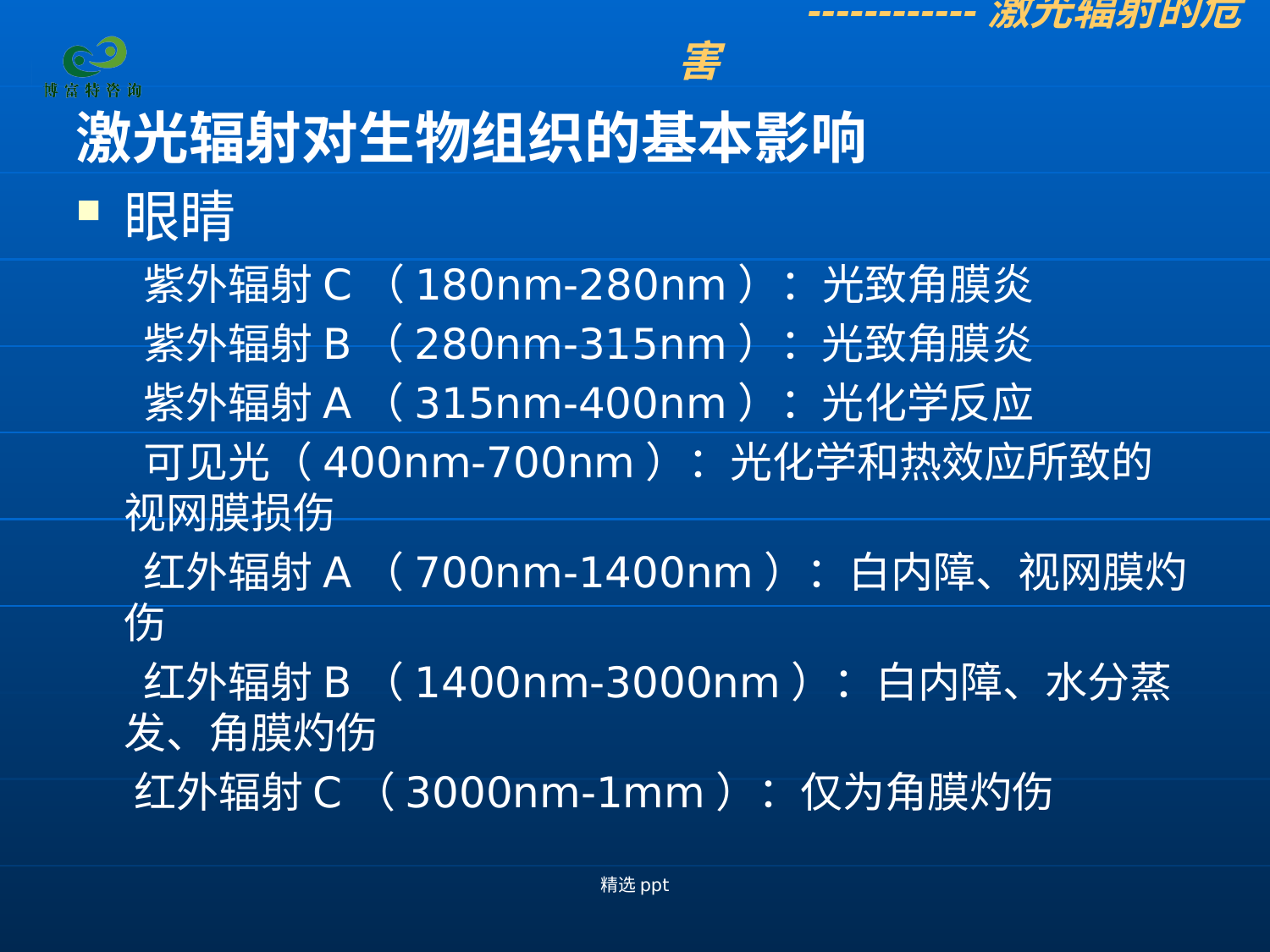

------------激光辐射的危害
激光辐射对生物组织的基本影响
眼睛
      紫外辐射C（180nm-280nm）：光致角膜炎
      紫外辐射B（280nm-315nm）：光致角膜炎
      紫外辐射A（315nm-400nm）：光化学反应
      可见光（400nm-700nm）：光化学和热效应所致的视网膜损伤
      红外辐射A（700nm-1400nm）：白内障、视网膜灼伤
      红外辐射B（1400nm-3000nm）：白内障、水分蒸发、角膜灼伤
     红外辐射C（3000nm-1mm）：仅为角膜灼伤

13
精选ppt